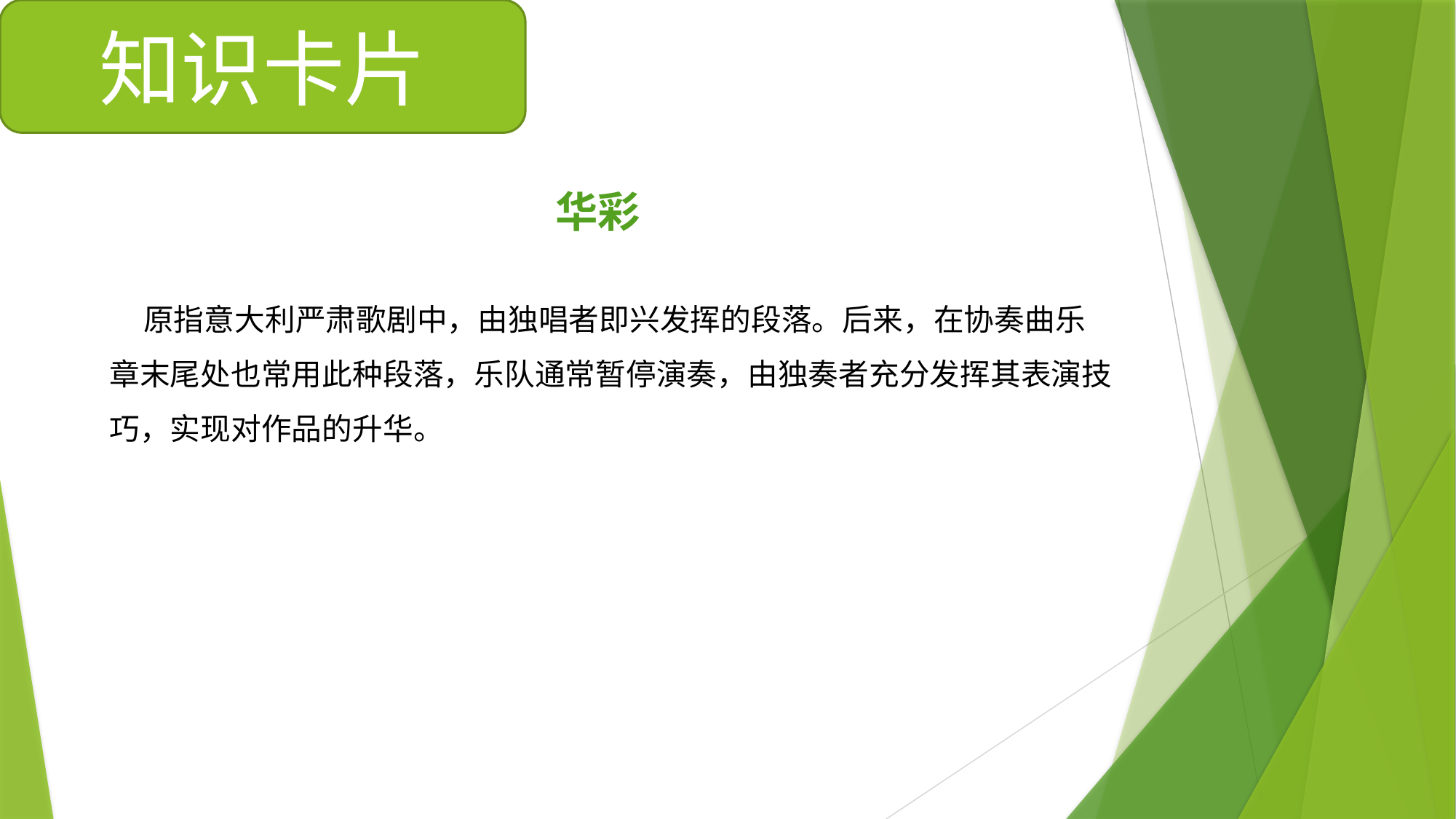

知识卡片
华彩
    原指意大利严肃歌剧中，由独唱者即兴发挥的段落。后来，在协奏曲乐章末尾处也常用此种段落，乐队通常暂停演奏，由独奏者充分发挥其表演技巧，实现对作品的升华。